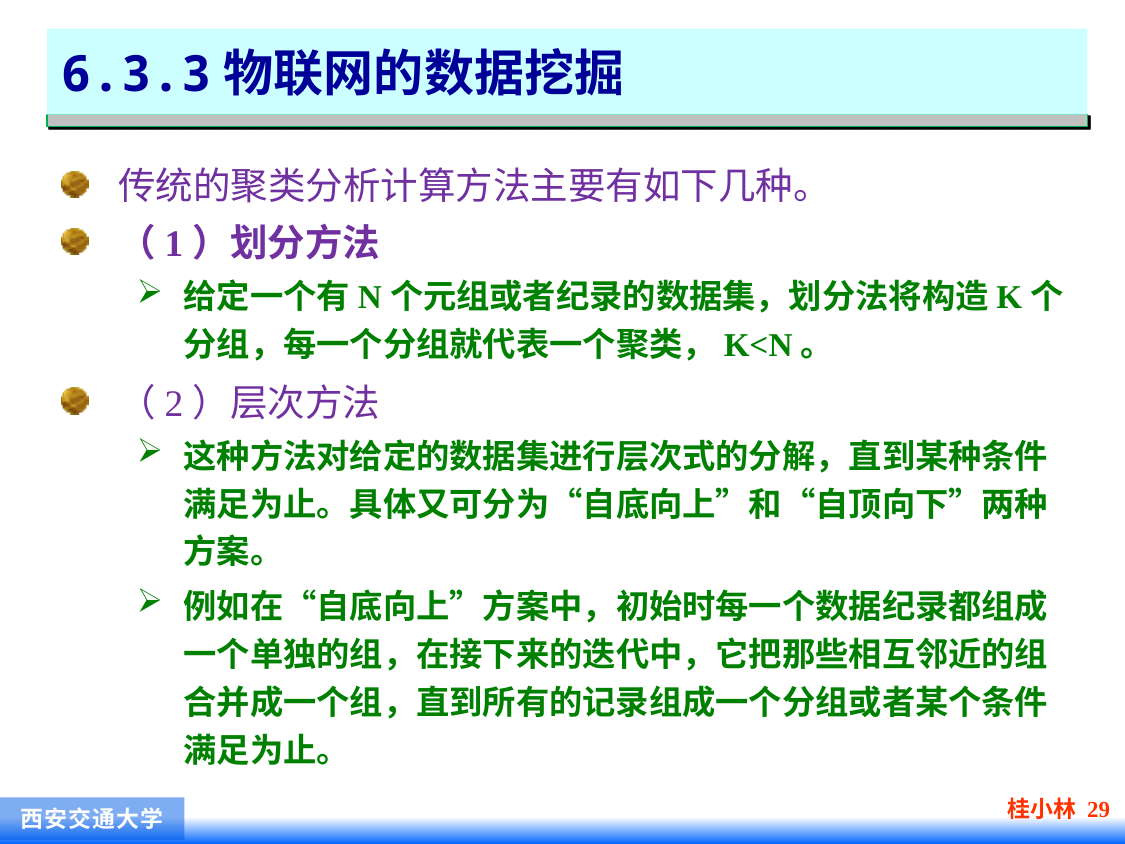

# 6.3.3物联网的数据挖掘
传统的聚类分析计算方法主要有如下几种。
（1）划分方法
给定一个有N个元组或者纪录的数据集，划分法将构造K个分组，每一个分组就代表一个聚类，K<N。
（2）层次方法
这种方法对给定的数据集进行层次式的分解，直到某种条件满足为止。具体又可分为“自底向上”和“自顶向下”两种方案。
例如在“自底向上”方案中，初始时每一个数据纪录都组成一个单独的组，在接下来的迭代中，它把那些相互邻近的组合并成一个组，直到所有的记录组成一个分组或者某个条件满足为止。

桂小林 29